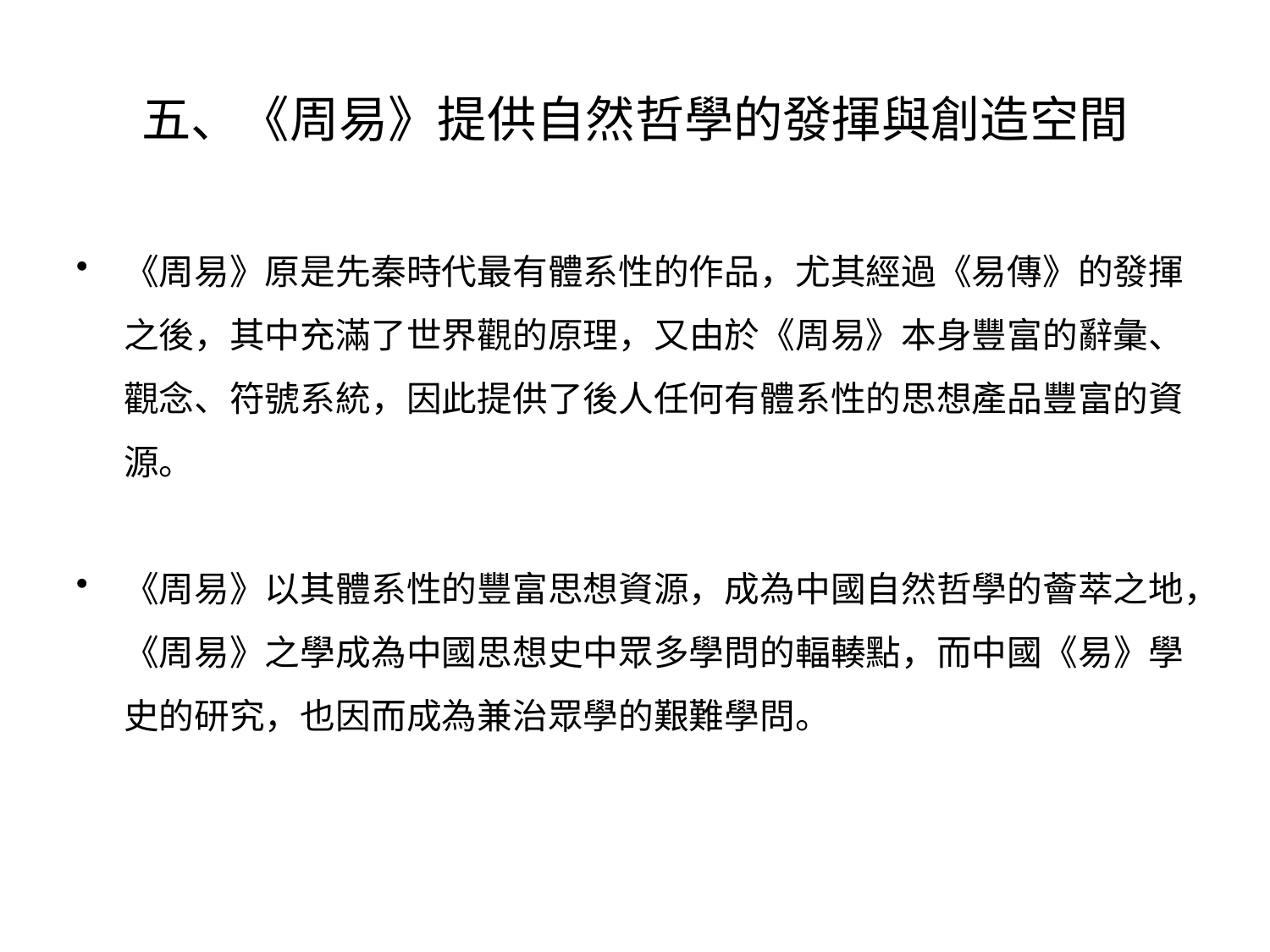

# 五、《周易》提供自然哲學的發揮與創造空間
《周易》原是先秦時代最有體系性的作品，尤其經過《易傳》的發揮之後，其中充滿了世界觀的原理，又由於《周易》本身豐富的辭彙、觀念、符號系統，因此提供了後人任何有體系性的思想產品豐富的資源。

《周易》以其體系性的豐富思想資源，成為中國自然哲學的薈萃之地，《周易》之學成為中國思想史中眾多學問的輻輳點，而中國《易》學史的研究，也因而成為兼治眾學的艱難學問。